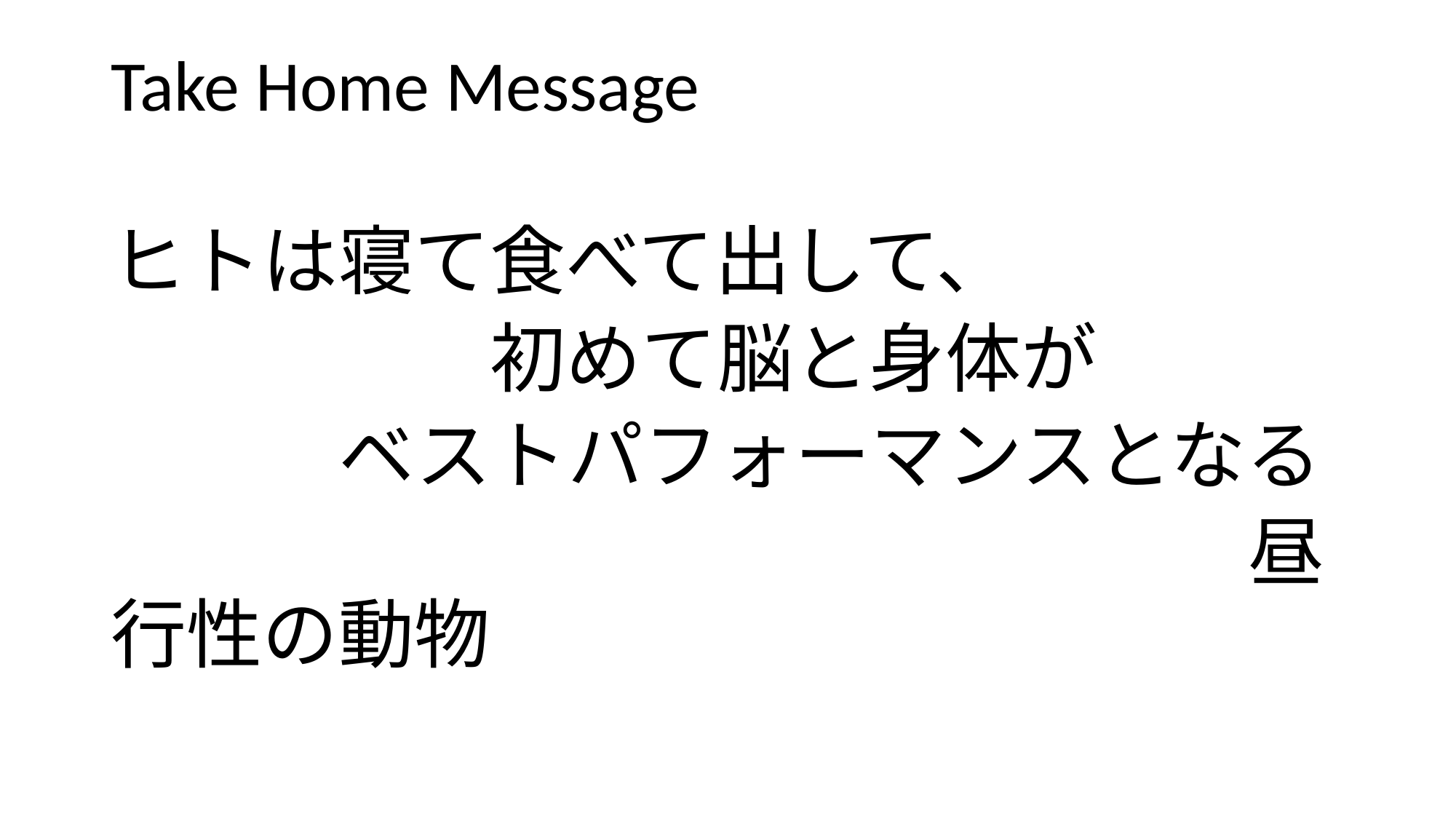

# Take Home Message
ヒトは寝て食べて出して、
　　　　　初めて脳と身体が
　　　ベストパフォーマンスとなる
　　　　　　　　　　　　　　　昼行性の動物